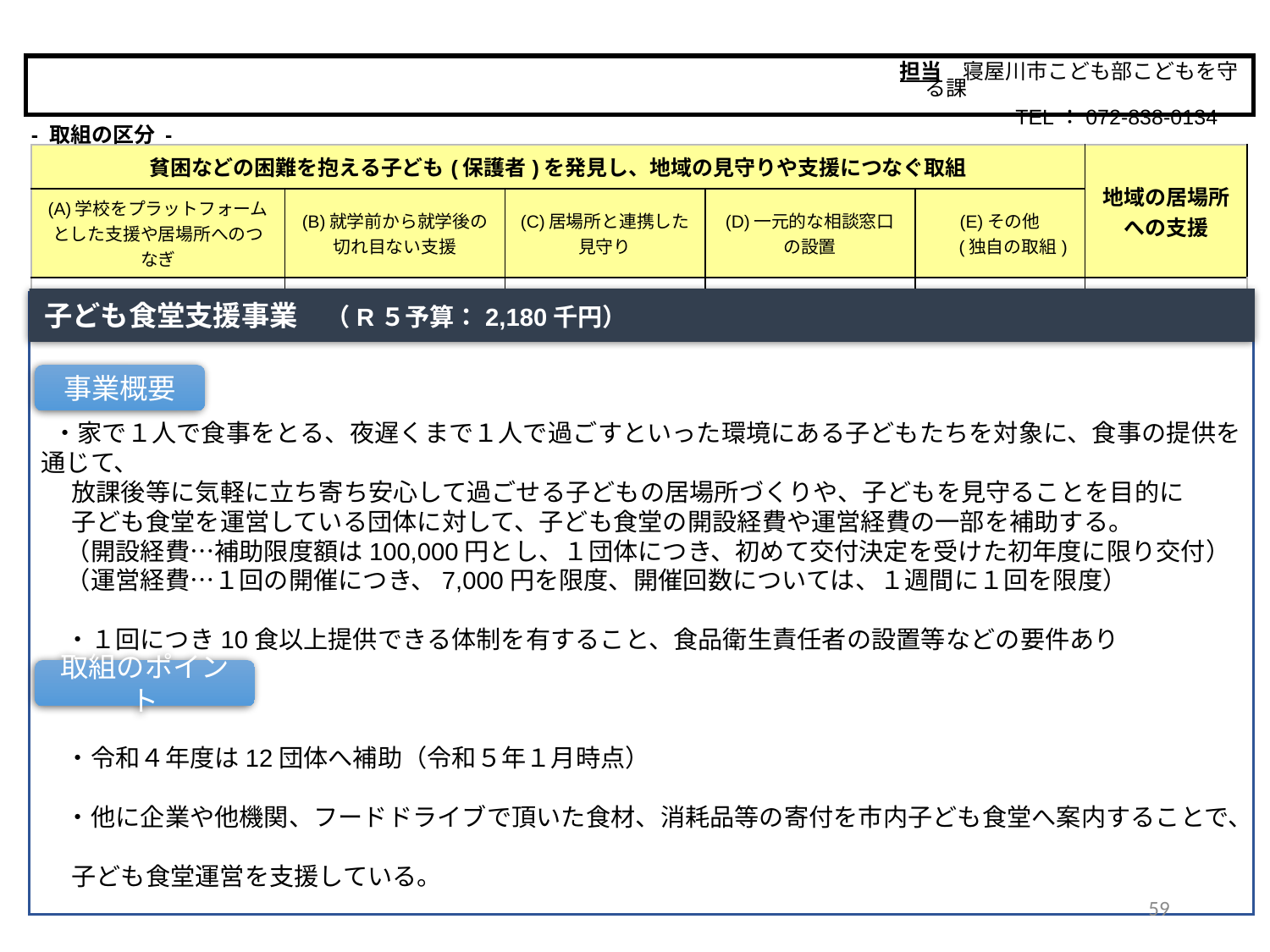

担当　寝屋川市こども部こどもを守る課
　　　　　 TEL：072‐838‐0134

寝屋川市
- 取組の区分 -
| 貧困などの困難を抱える子ども(保護者)を発見し、地域の見守りや支援につなぐ取組 |  |  |  |  | 地域の居場所 への支援 |
| --- | --- | --- | --- | --- | --- |
| (A)学校をプラットフォームとした支援や居場所へのつなぎ | (B)就学前から就学後の 切れ目ない支援 | (C)居場所と連携した 見守り | (D)一元的な相談窓口 の設置 | (E)その他 　 (独自の取組) |  |
|  |  |  |  |  | 〇 |
子ども食堂支援事業　（R５予算：2,180千円）

 ・家で１人で食事をとる、夜遅くまで１人で過ごすといった環境にある子どもたちを対象に、食事の提供を通じて、
　 放課後等に気軽に立ち寄ち安心して過ごせる子どもの居場所づくりや、子どもを見守ることを目的に
　 子ども食堂を運営している団体に対して、子ども食堂の開設経費や運営経費の一部を補助する。
　（開設経費…補助限度額は100,000円とし、１団体につき、初めて交付決定を受けた初年度に限り交付）
　（運営経費…１回の開催につき、7,000円を限度、開催回数については、１週間に１回を限度）

　・１回につき10食以上提供できる体制を有すること、食品衛生責任者の設置等などの要件あり

　・令和４年度は12団体へ補助（令和５年１月時点）

　・他に企業や他機関、フードドライブで頂いた食材、消耗品等の寄付を市内子ども食堂へ案内することで、
　 子ども食堂運営を支援している。

事業概要
取組のポイント
59